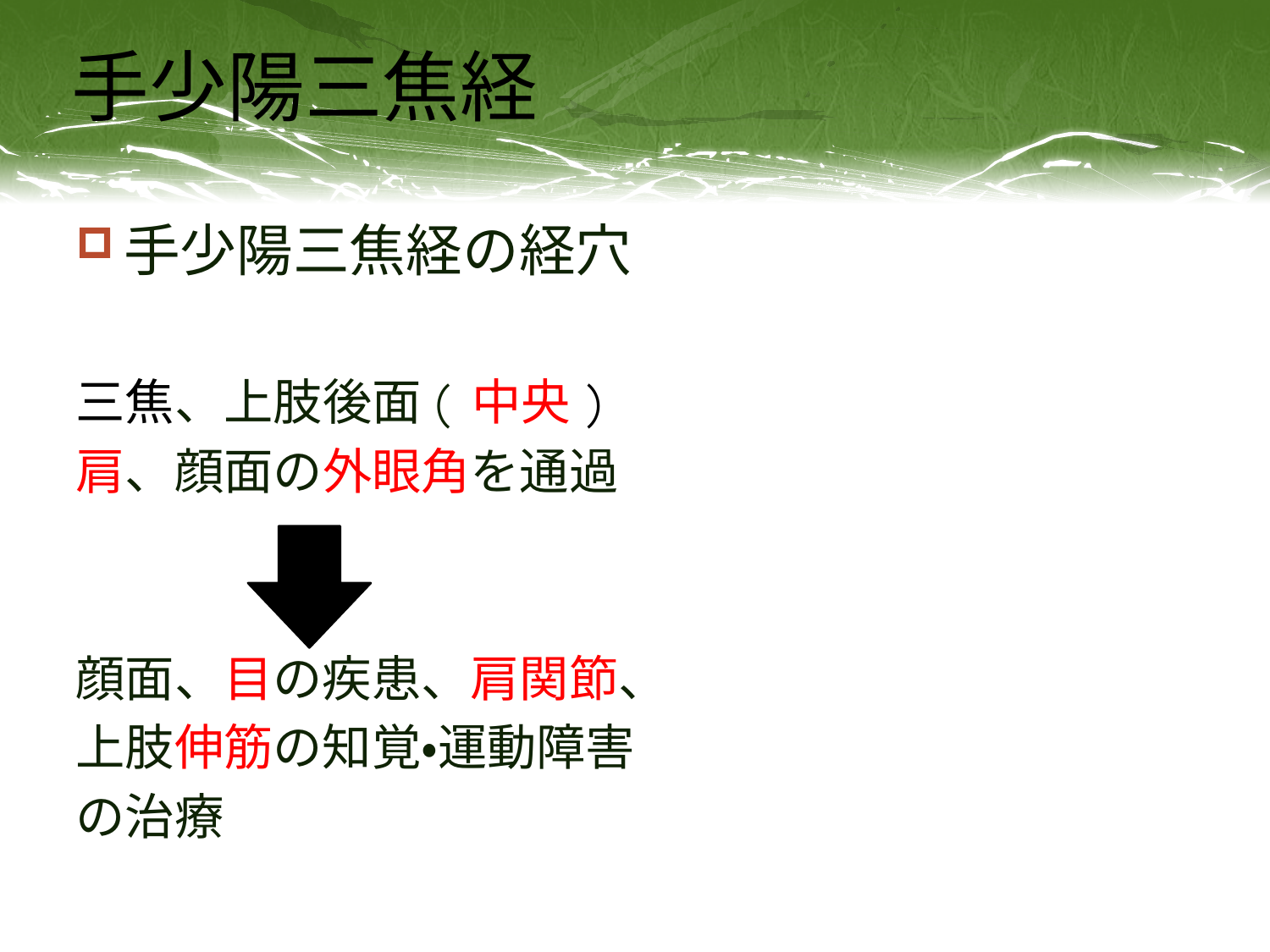

# 手少陽三焦経
手少陽三焦経の経穴

三焦、上肢後面(中央)
肩、顔面の外眼角を通過

顔面、目の疾患、肩関節、
上肢伸筋の知覚・運動障害
の治療